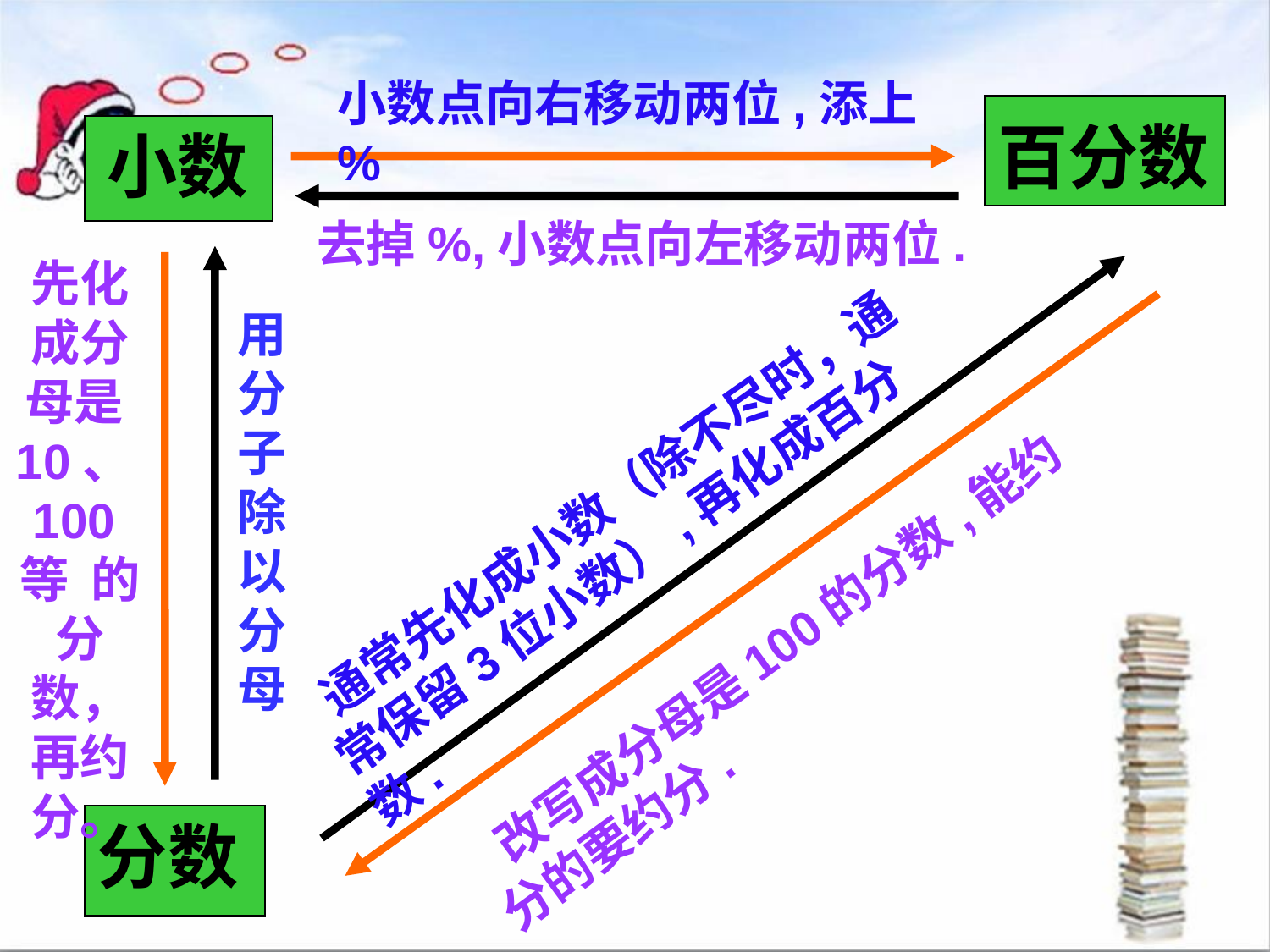

小数点向右移动两位,添上%

百分数

小数

去掉%,小数点向左移动两位.
先化成分母是10、100等  的分数，再约分。

用分子除以分母

 通常先化成小数（除不尽时，通常保留3位小数）,再化成百分数.
  改写成分母是100的分数,能约分的要约分.

分数